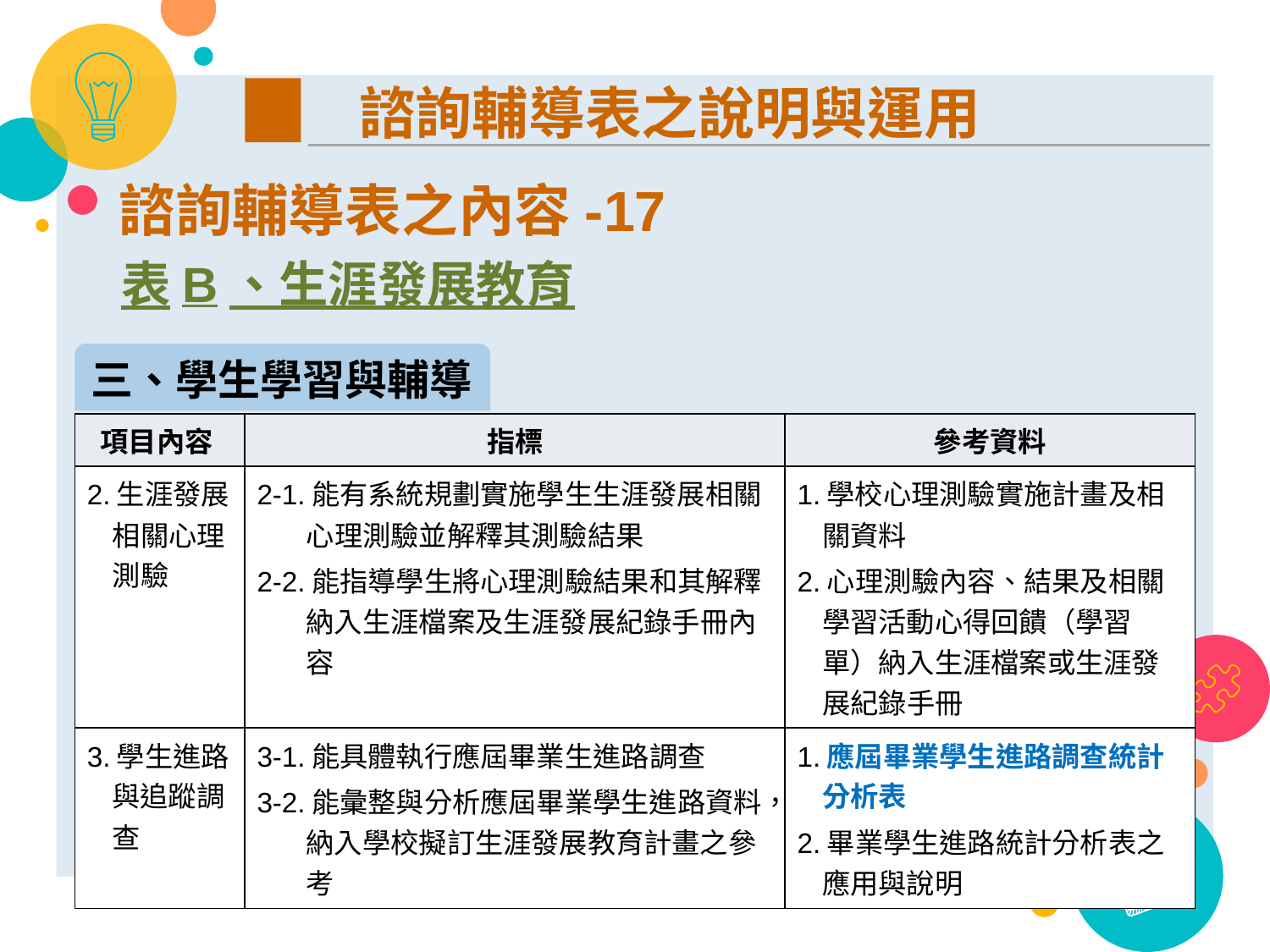

諮詢輔導表之說明與運用

諮詢輔導表之內容-17
表B、生涯發展教育
三、學生學習與輔導
| 項目內容 | 指標 | 參考資料 |
| --- | --- | --- |
| 2.生涯發展相關心理測驗 | 2-1.能有系統規劃實施學生生涯發展相關心理測驗並解釋其測驗結果 2-2.能指導學生將心理測驗結果和其解釋納入生涯檔案及生涯發展紀錄手冊內容 | 1.學校心理測驗實施計畫及相關資料 2.心理測驗內容、結果及相關學習活動心得回饋（學習單）納入生涯檔案或生涯發展紀錄手冊 |
| 3.學生進路與追蹤調查 | 3-1.能具體執行應屆畢業生進路調查 3-2.能彙整與分析應屆畢業學生進路資料，納入學校擬訂生涯發展教育計畫之參考 | 1.應屆畢業學生進路調查統計分析表 2.畢業學生進路統計分析表之應用與說明 |